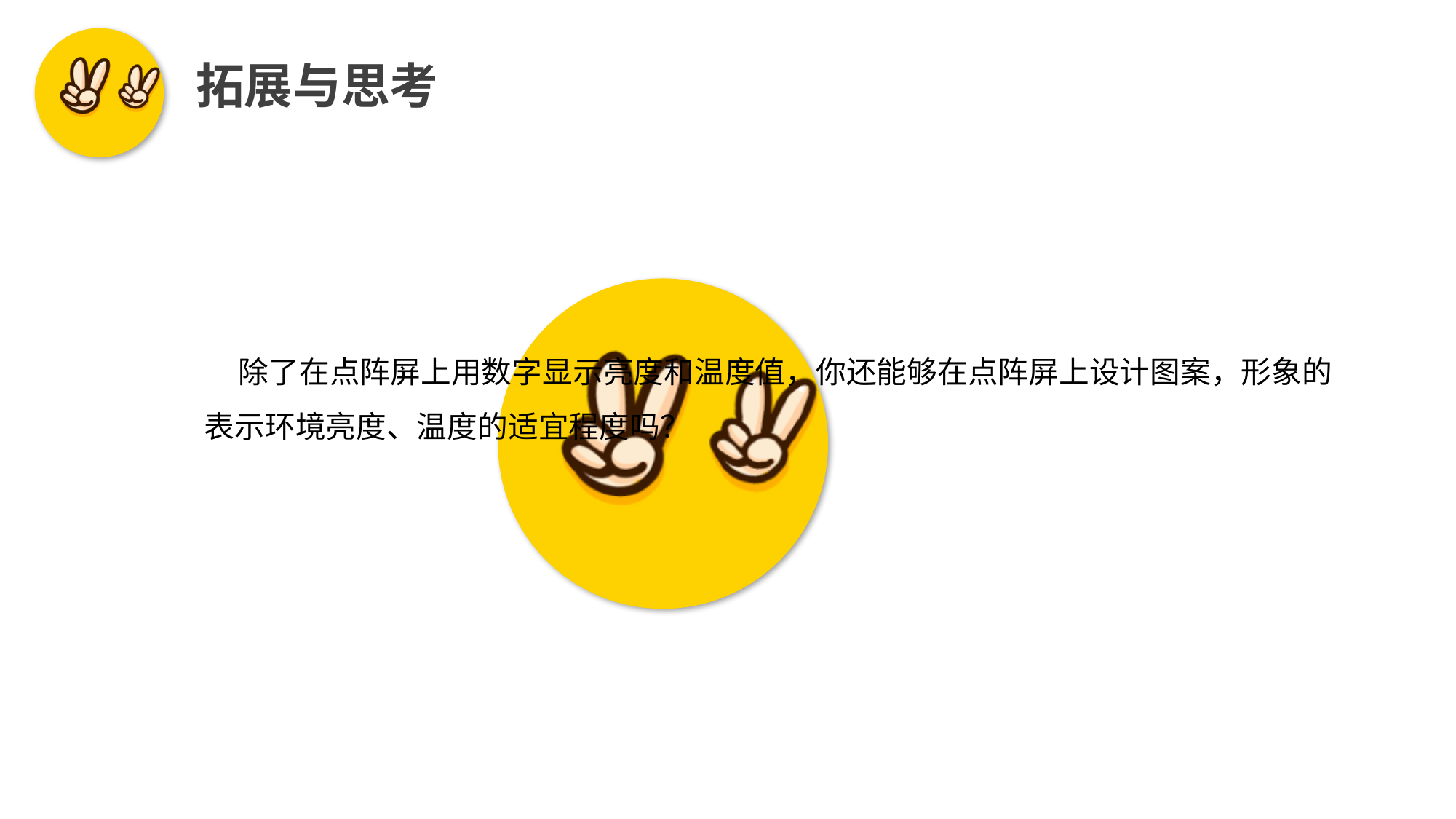

拓展与思考

    除了在点阵屏上用数字显示亮度和温度值，你还能够在点阵屏上设计图案，形象的表示环境亮度、温度的适宜程度吗？